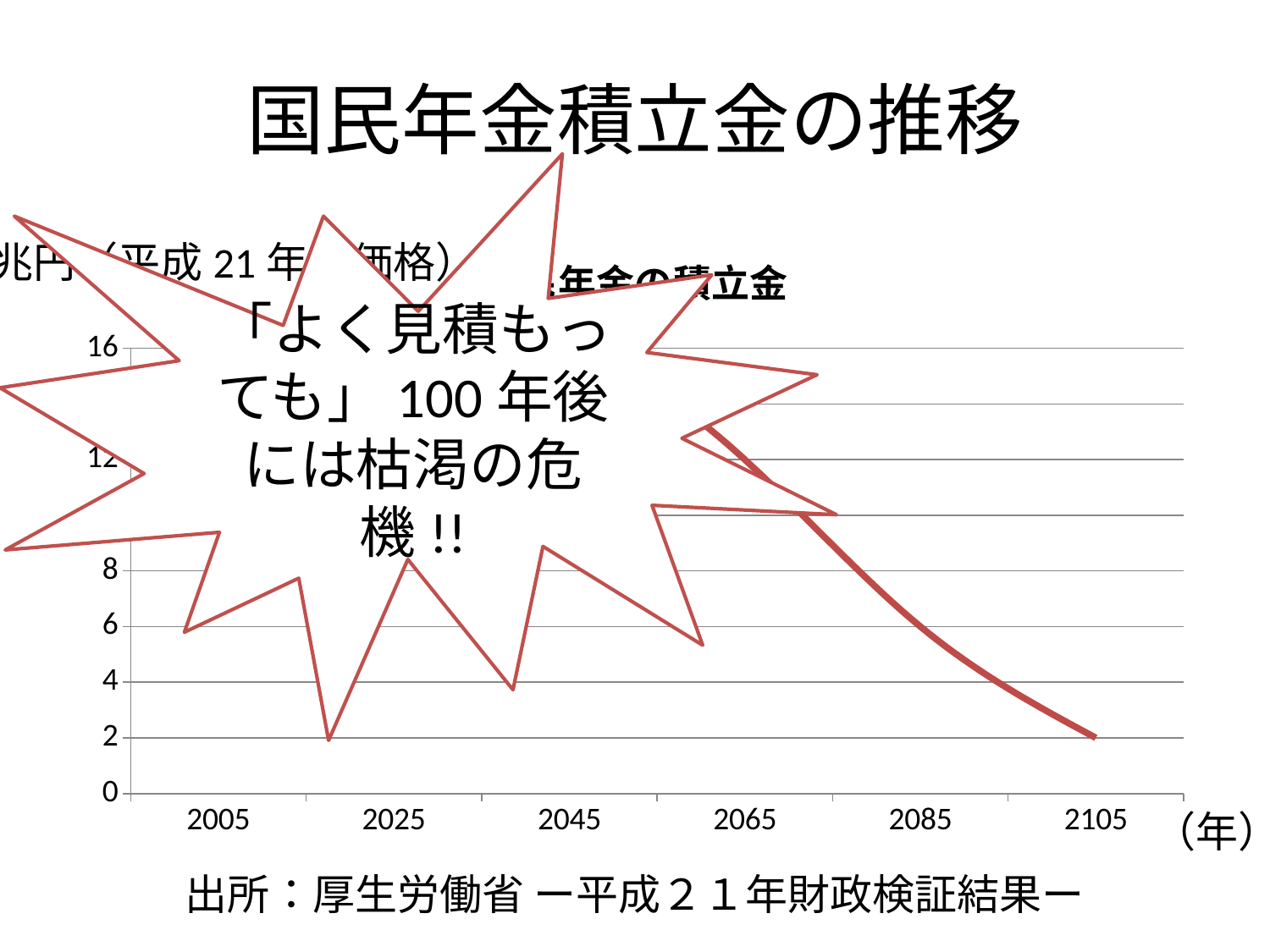

# 国民年金積立金の推移
「よく見積もっても」100年後には枯渇の危機!!

### Chart:

| Category | 国民年金の積立金 |
|---|---|
| 2005 | 10.0 |
| 2025 | 11.0 |
| 2045 | 15.0 |
| 2065 | 12.0 |
| 2085 | 6.0 |
| 2105 | 2.0 |
（兆円（平成21年度価格））
（年）
出所：厚生労働省 ー平成２１年財政検証結果ー